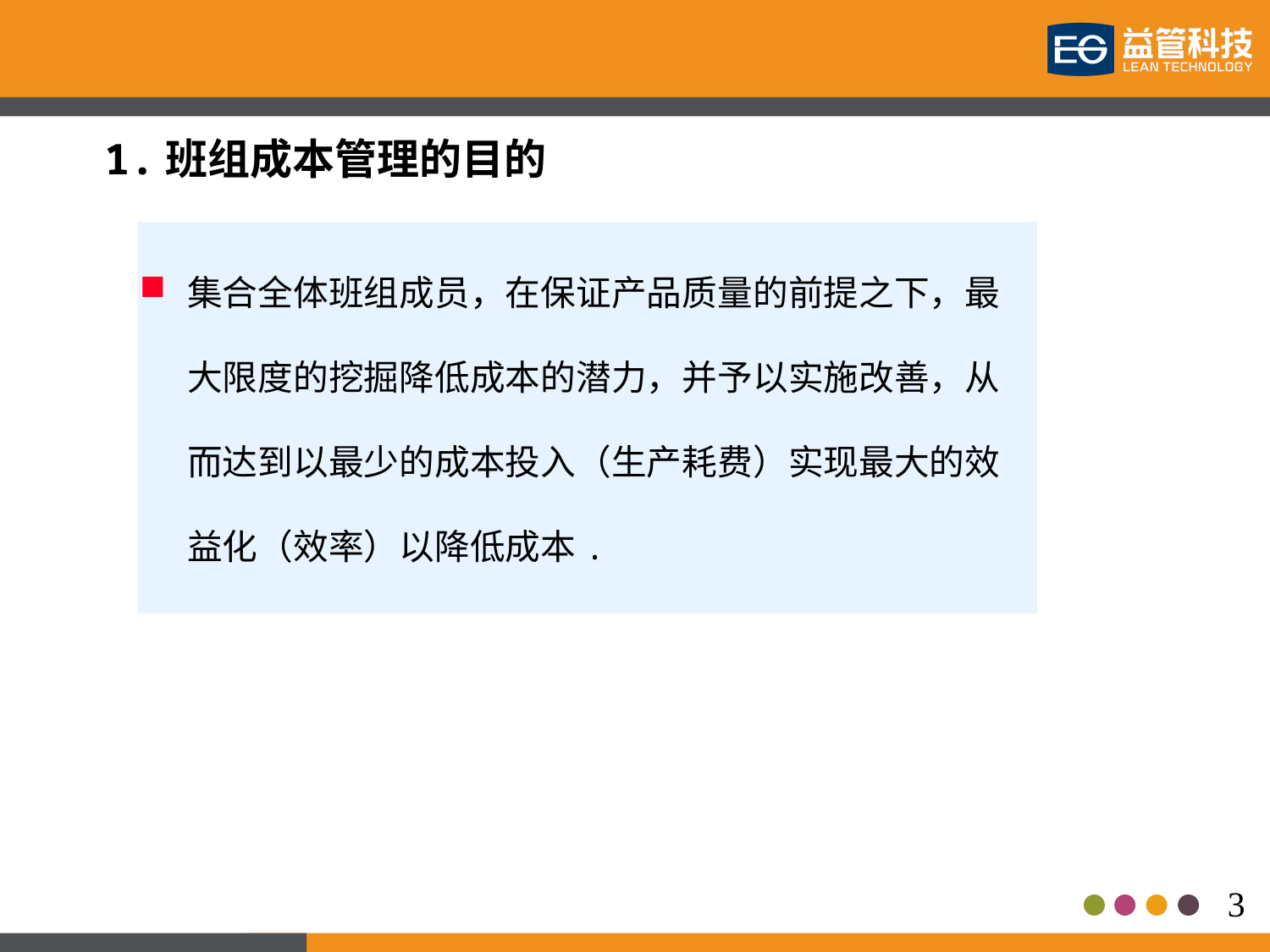

1.班组成本管理的目的
集合全体班组成员，在保证产品质量的前提之下，最大限度的挖掘降低成本的潜力，并予以实施改善，从而达到以最少的成本投入（生产耗费）实现最大的效益化（效率）以降低成本.